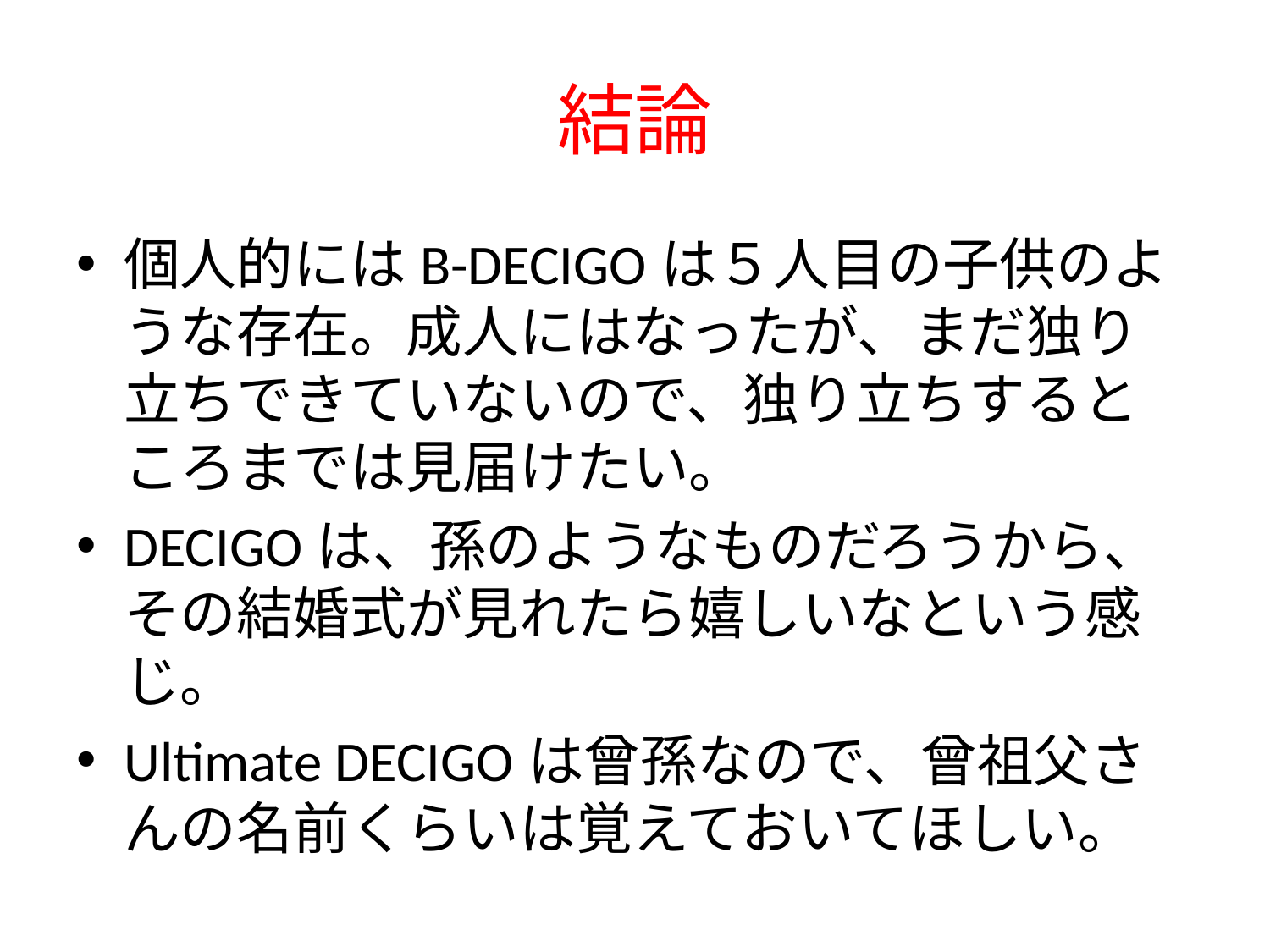

# 結論
個人的にはB-DECIGOは５人目の子供のような存在。成人にはなったが、まだ独り立ちできていないので、独り立ちするところまでは見届けたい。
DECIGOは、孫のようなものだろうから、その結婚式が見れたら嬉しいなという感じ。
Ultimate DECIGOは曾孫なので、曾祖父さんの名前くらいは覚えておいてほしい。